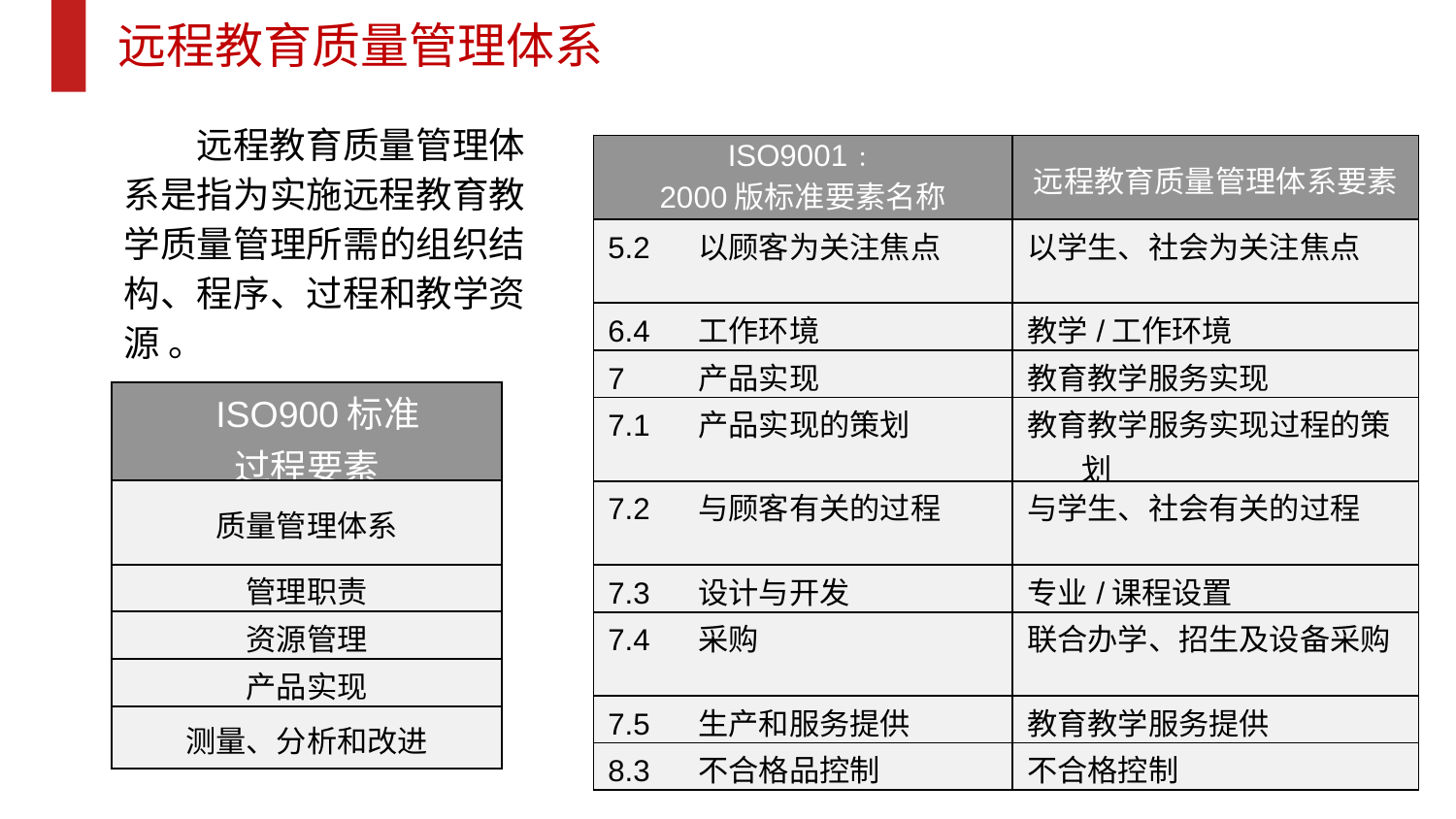

# 远程教育质量管理体系
远程教育质量管理体 系是指为实施远程教育教 学质量管理所需的组织结 构、程序、过程和教学资 源 。
| ISO9001﹕ 2000版标准要素名称 | 远程教育质量管理体系要素 |
| --- | --- |
| 5.2 以顾客为关注焦点 | 以学生、社会为关注焦点 |
| 6.4 工作环境 | 教学/工作环境 |
| 7 产品实现 | 教育教学服务实现 |
| 7.1 产品实现的策划 | 教育教学服务实现过程的策 划 |
| 7.2 与顾客有关的过程 | 与学生、社会有关的过程 |
| 7.3 设计与开发 | 专业/课程设置 |
| 7.4 采购 | 联合办学、招生及设备采购 |
| 7.5 生产和服务提供 | 教育教学服务提供 |
| 8.3 不合格品控制 | 不合格控制 |
| ISO900标准 过程要素 |
| --- |
| 质量管理体系 |
| 管理职责 |
| 资源管理 |
| 产品实现 |
| 测量、分析和改进 |